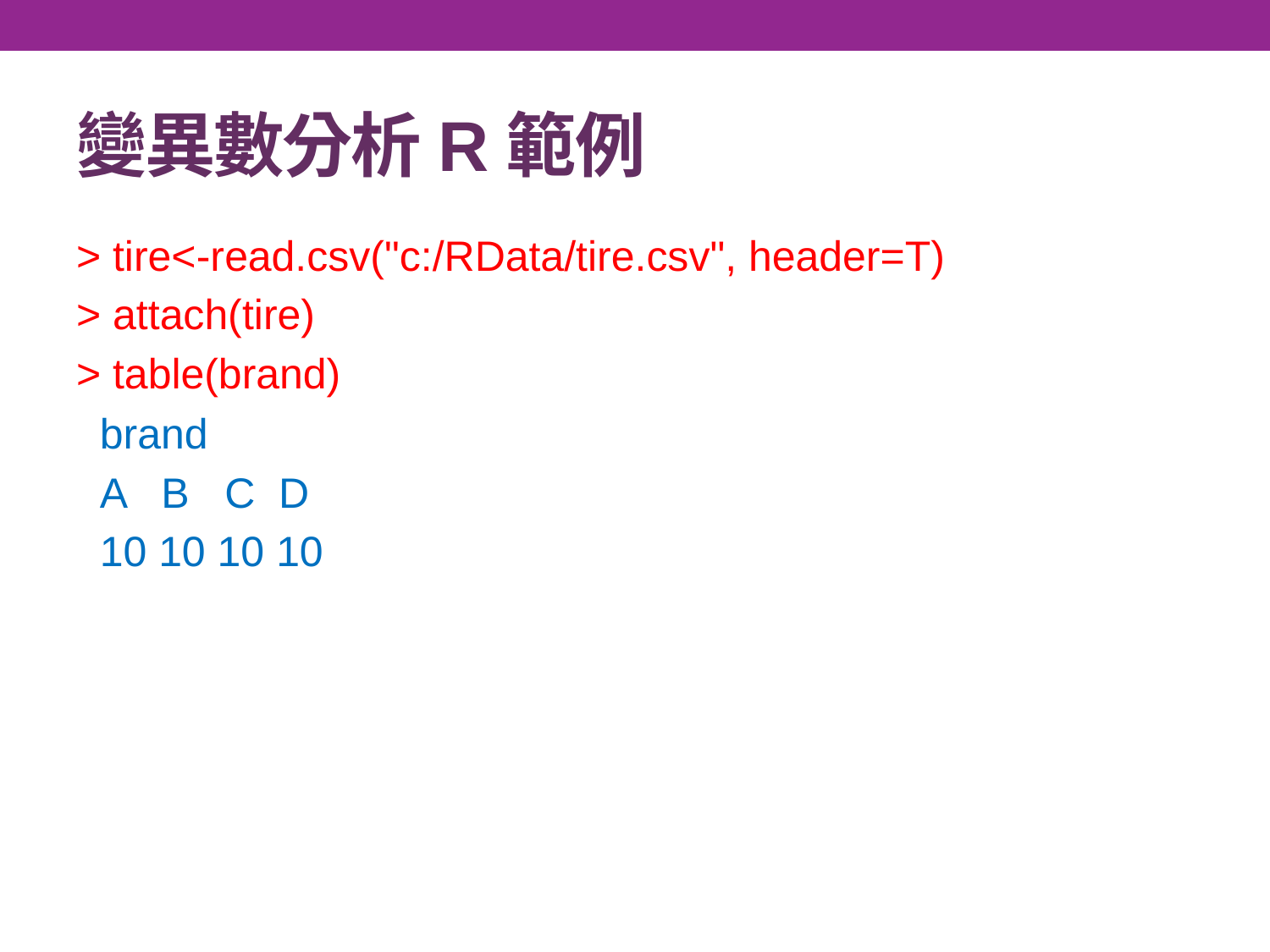

# 變異數分析R範例
> tire<-read.csv("c:/RData/tire.csv", header=T)
> attach(tire)
> table(brand)
  brand
  A   B   C  D
  10 10 10 10